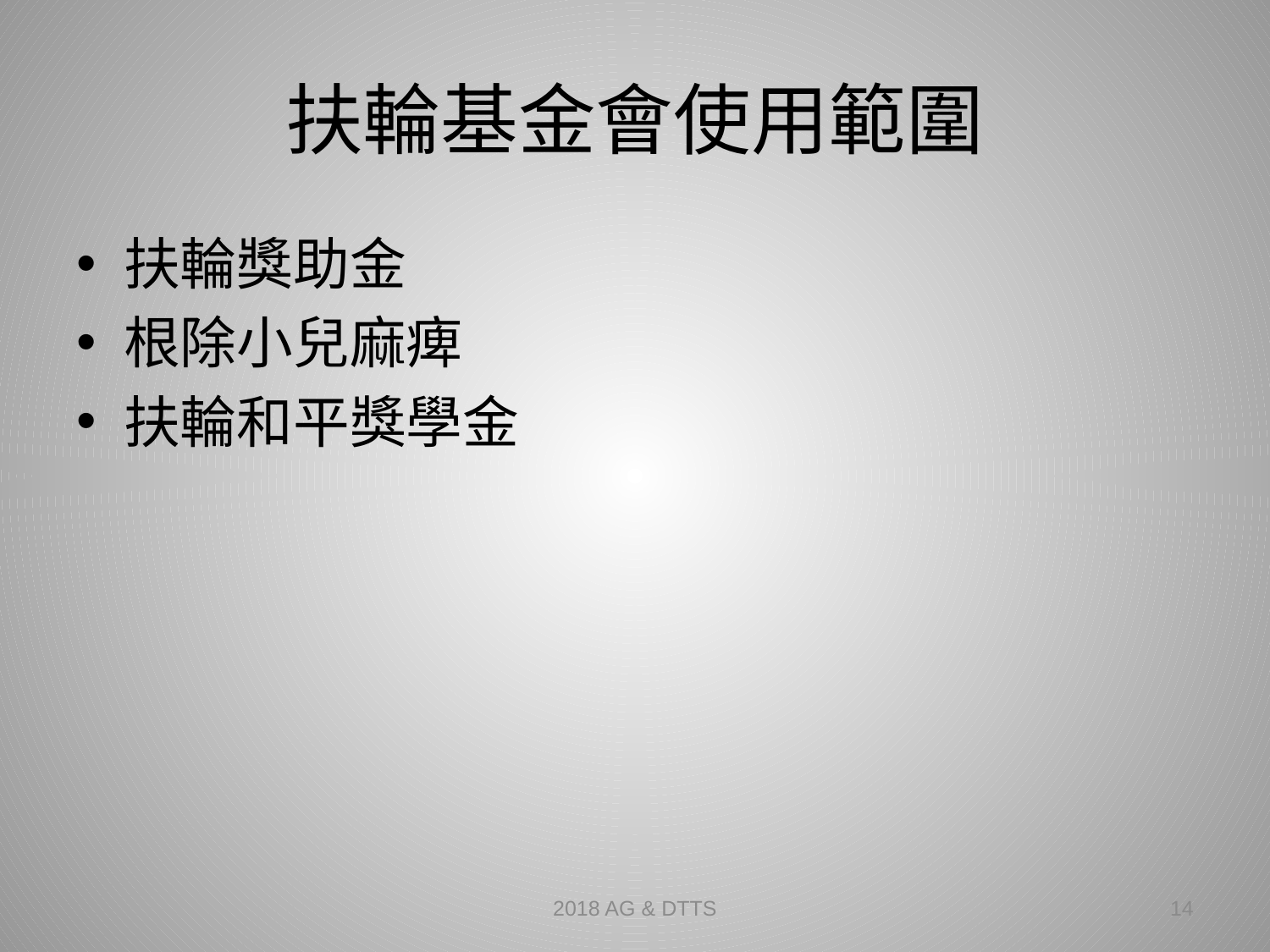

# 扶輪基金會使用範圍
扶輪獎助金
根除小兒麻痺
扶輪和平獎學金

2018 AG & DTTS
14